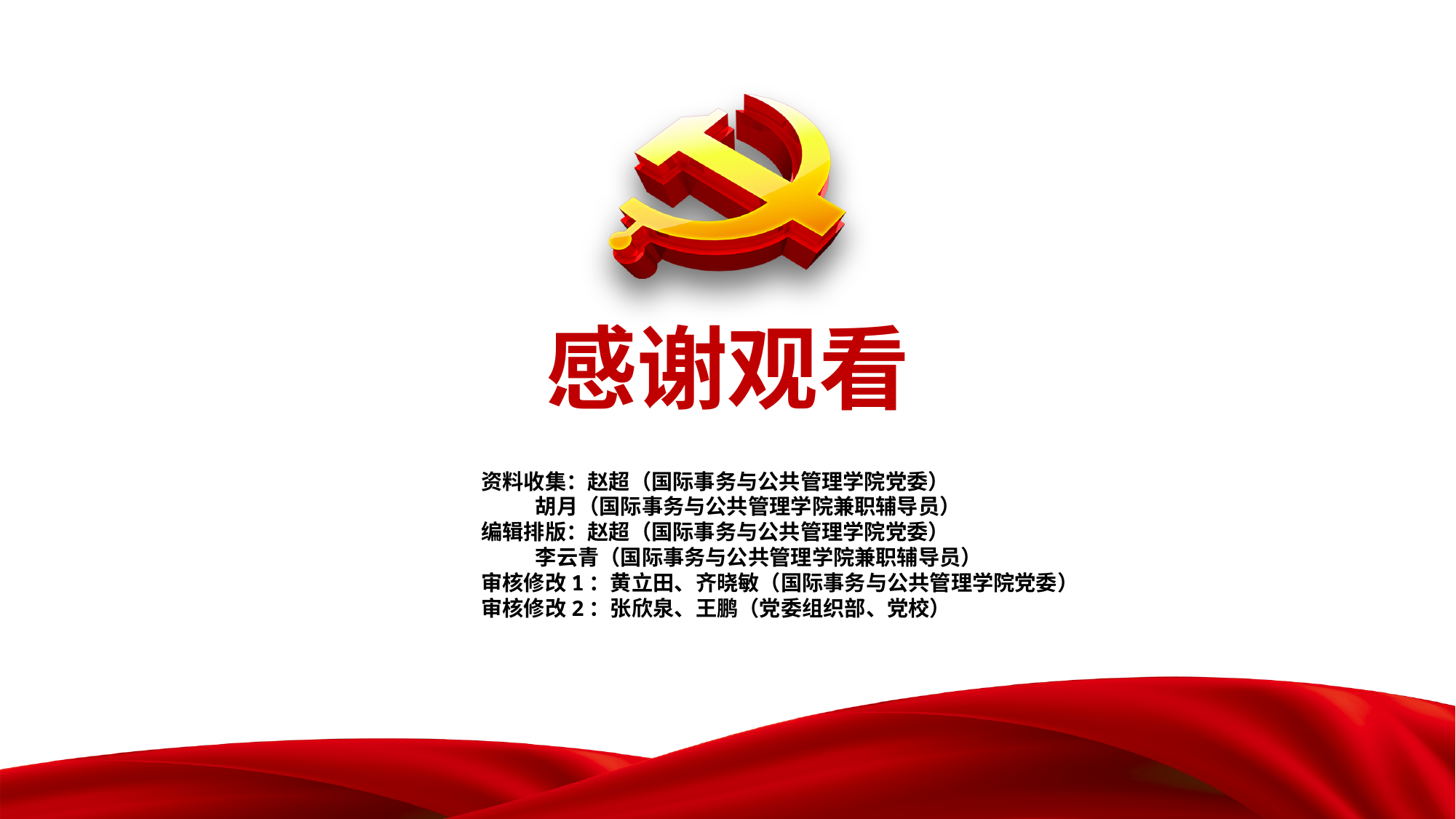

感谢观看
资料收集：赵超（国际事务与公共管理学院党委）
          胡月（国际事务与公共管理学院兼职辅导员）
编辑排版：赵超（国际事务与公共管理学院党委）
          李云青（国际事务与公共管理学院兼职辅导员）
审核修改1：黄立田、齐晓敏（国际事务与公共管理学院党委）
审核修改2：张欣泉、王鹏（党委组织部、党校）